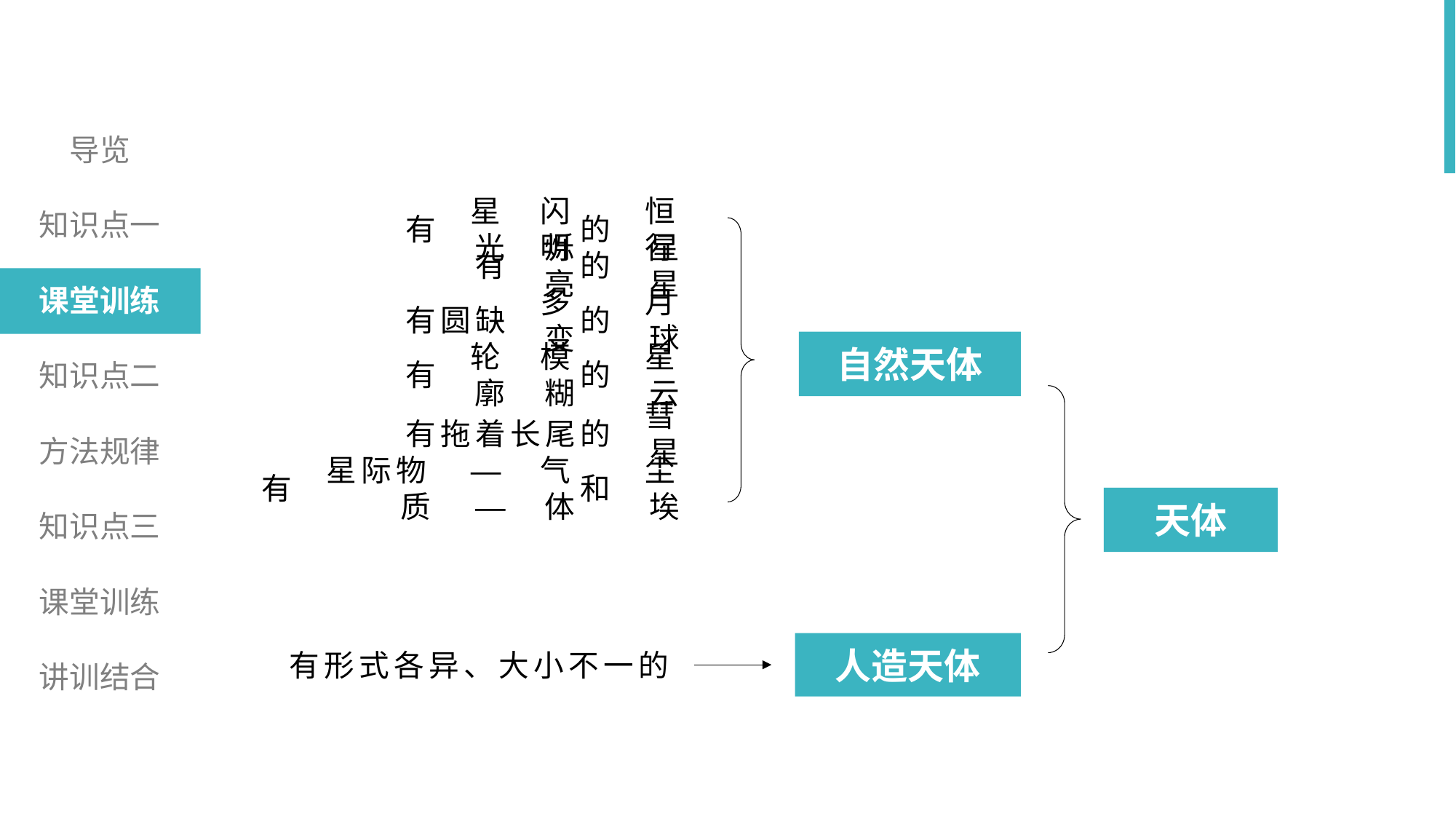

导览
知识点一
有
星光
闪烁
的
恒星

有
明亮
的
行星

课堂训练
有
圆
缺
多变
的
月球
自然天体
有
轮廓
模糊
的
星云
知识点二

有
拖
着
长
尾
的
彗星
方法规律
有
星际物质
——
气体
和
尘埃
天体
知识点三
课堂训练
人造天体
有形式各异、大小不一的
讲训结合